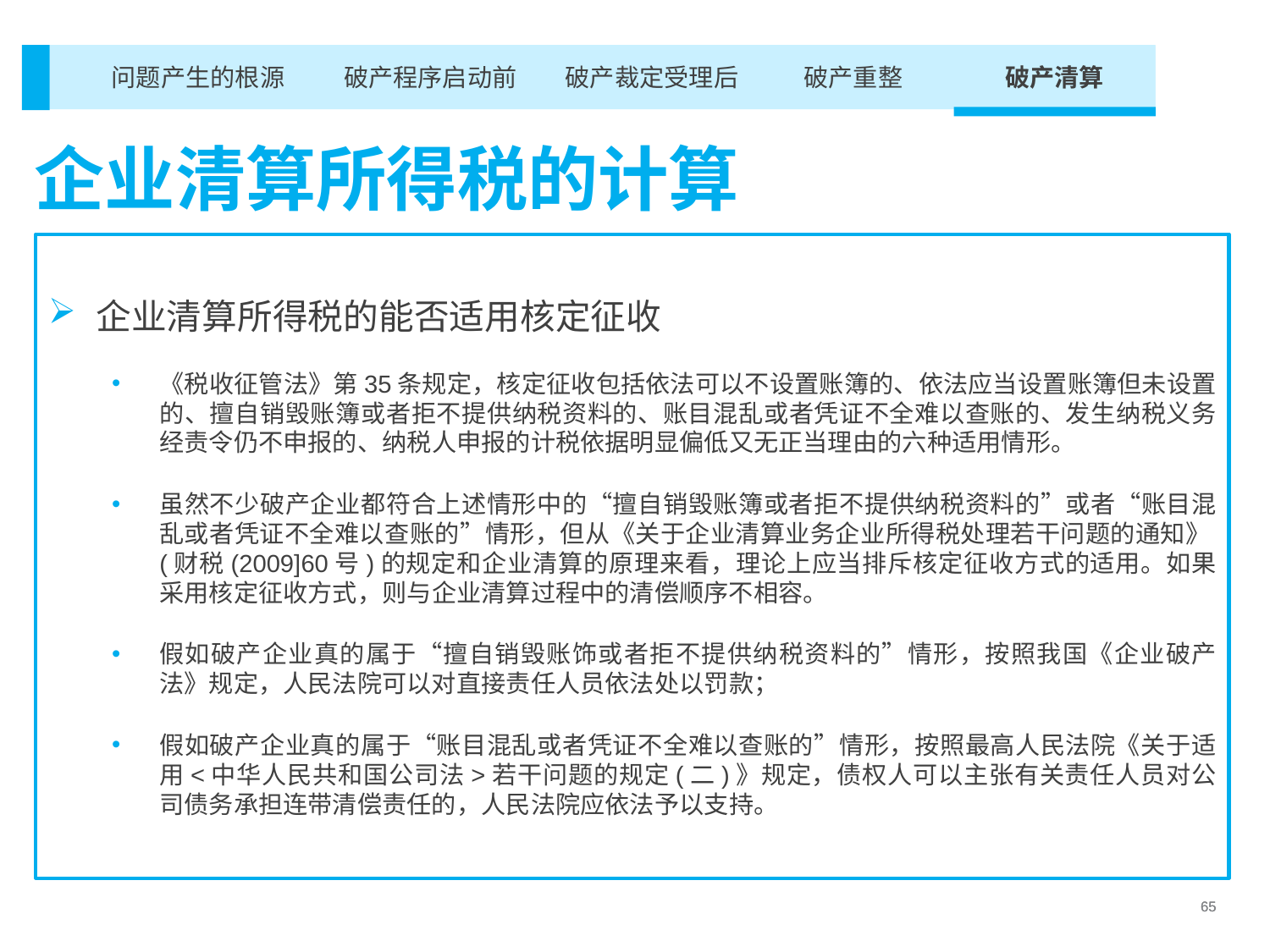

破产重整
破产清算
破产裁定受理后
破产程序启动前
问题产生的根源

企业清算所得税的计算
企业清算所得税的能否适用核定征收
《税收征管法》第35条规定，核定征收包括依法可以不设置账簿的、依法应当设置账簿但未设置的、擅自销毁账簿或者拒不提供纳税资料的、账目混乱或者凭证不全难以查账的、发生纳税义务经责令仍不申报的、纳税人申报的计税依据明显偏低又无正当理由的六种适用情形。
虽然不少破产企业都符合上述情形中的“擅自销毁账簿或者拒不提供纳税资料的”或者“账目混乱或者凭证不全难以查账的”情形，但从《关于企业清算业务企业所得税处理若干问题的通知》(财税(2009]60号)的规定和企业清算的原理来看，理论上应当排斥核定征收方式的适用。如果采用核定征收方式，则与企业清算过程中的清偿顺序不相容。
假如破产企业真的属于“擅自销毁账饰或者拒不提供纳税资料的”情形，按照我国《企业破产法》规定，人民法院可以对直接责任人员依法处以罚款；
假如破产企业真的属于“账目混乱或者凭证不全难以查账的”情形，按照最高人民法院《关于适用<中华人民共和国公司法>若干问题的规定(二)》规定，债权人可以主张有关责任人员对公司债务承担连带清偿责任的，人民法院应依法予以支持。
65
65